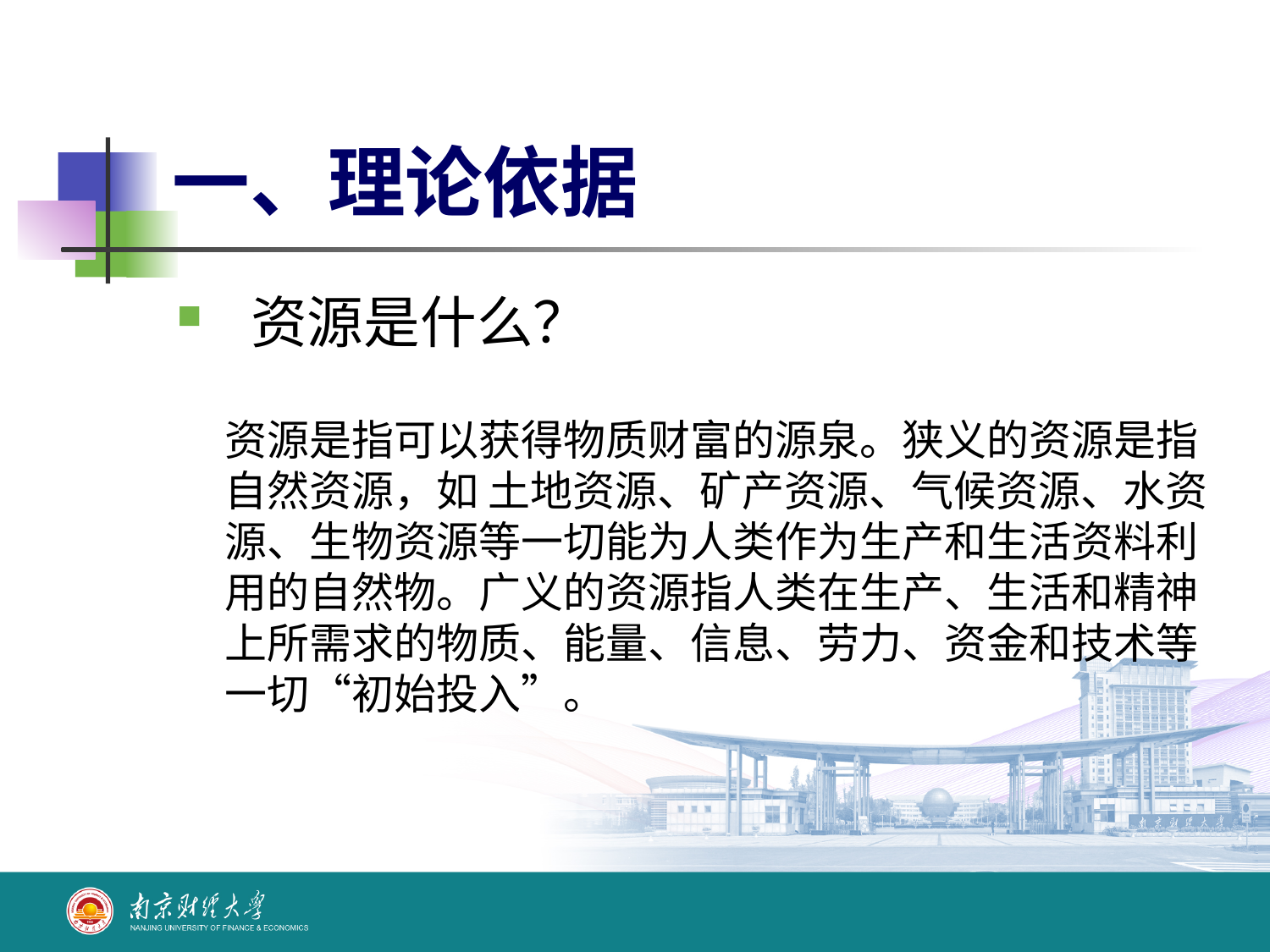

# 一、理论依据
 资源是什么？
资源是指可以获得物质财富的源泉。狭义的资源是指自然资源，如 土地资源、矿产资源、气候资源、水资源、生物资源等一切能为人类作为生产和生活资料利用的自然物。广义的资源指人类在生产、生活和精神上所需求的物质、能量、信息、劳力、资金和技术等一切“初始投入”。